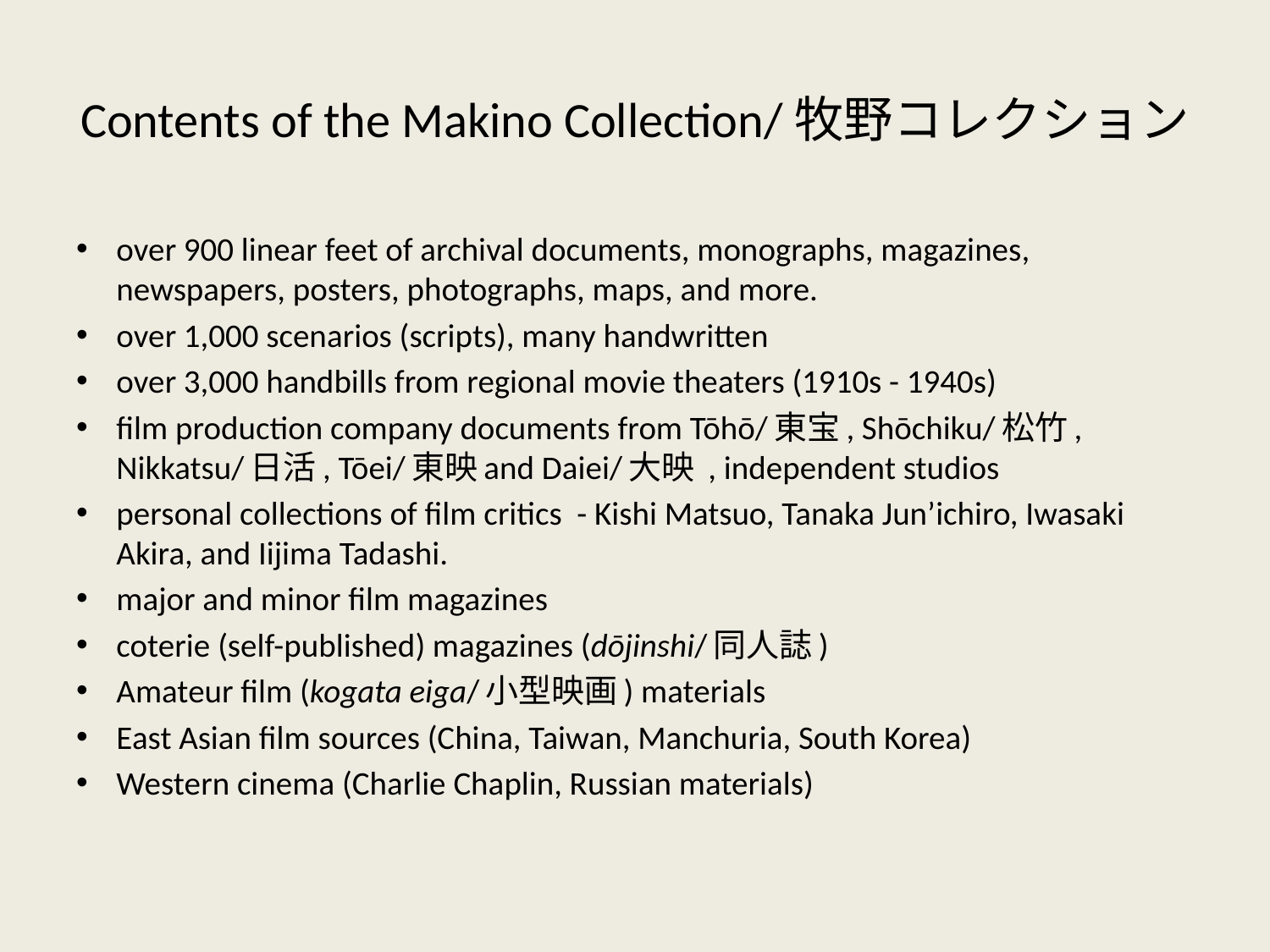

# Contents of the Makino Collection/牧野コレクション
over 900 linear feet of archival documents, monographs, magazines, newspapers, posters, photographs, maps, and more.
over 1,000 scenarios (scripts), many handwritten
over 3,000 handbills from regional movie theaters (1910s - 1940s)
film production company documents from Tōhō/東宝, Shōchiku/松竹, Nikkatsu/日活, Tōei/東映and Daiei/大映 , independent studios
personal collections of film critics  - Kishi Matsuo, Tanaka Jun’ichiro, Iwasaki Akira, and Iijima Tadashi.
major and minor film magazines
coterie (self-published) magazines (dōjinshi/同人誌)
Amateur film (kogata eiga/小型映画) materials
East Asian film sources (China, Taiwan, Manchuria, South Korea)
Western cinema (Charlie Chaplin, Russian materials)